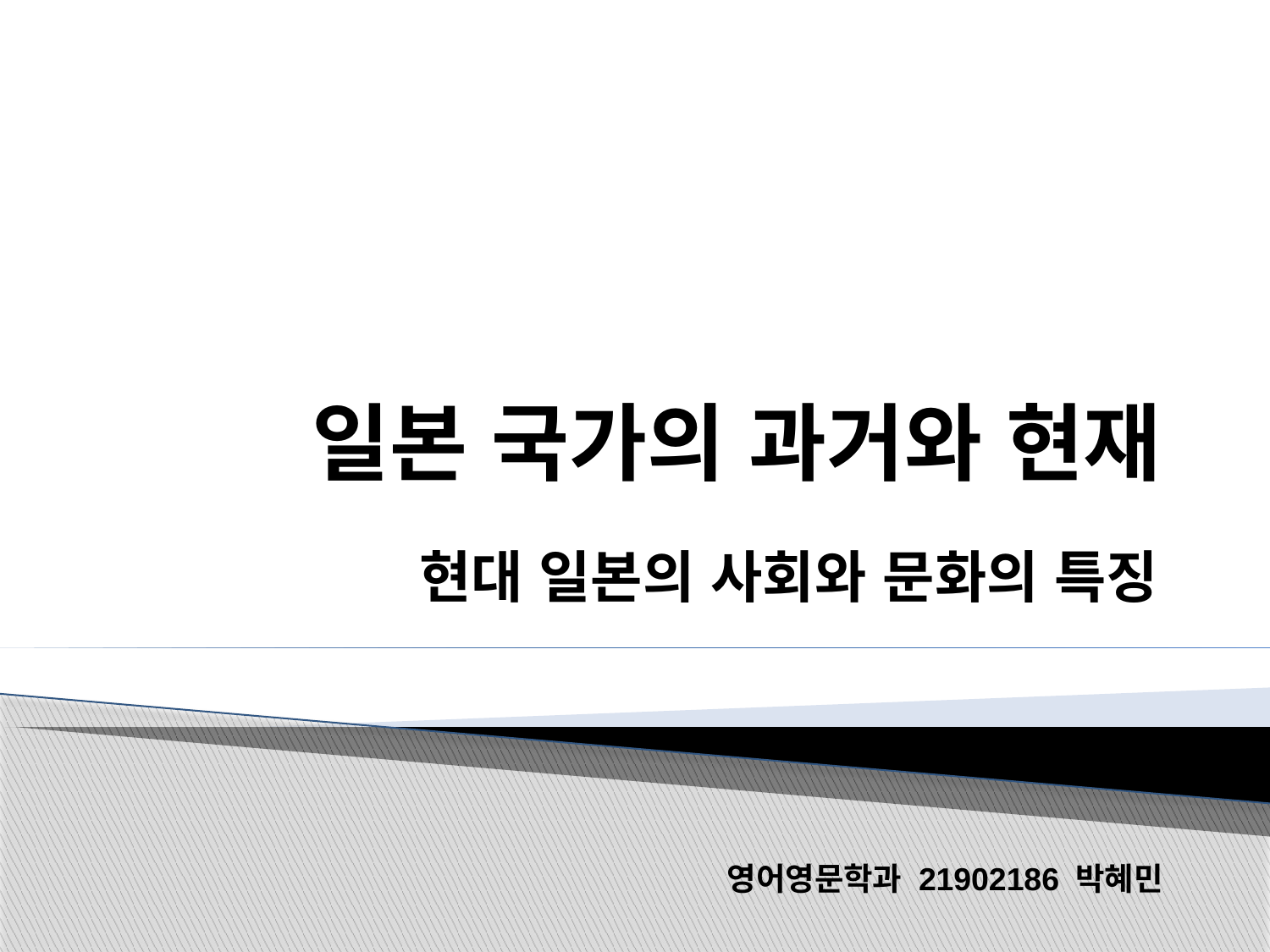

# 일본 국가의 과거와 현재
현대 일본의 사회와 문화의 특징
영어영문학과 21902186 박혜민